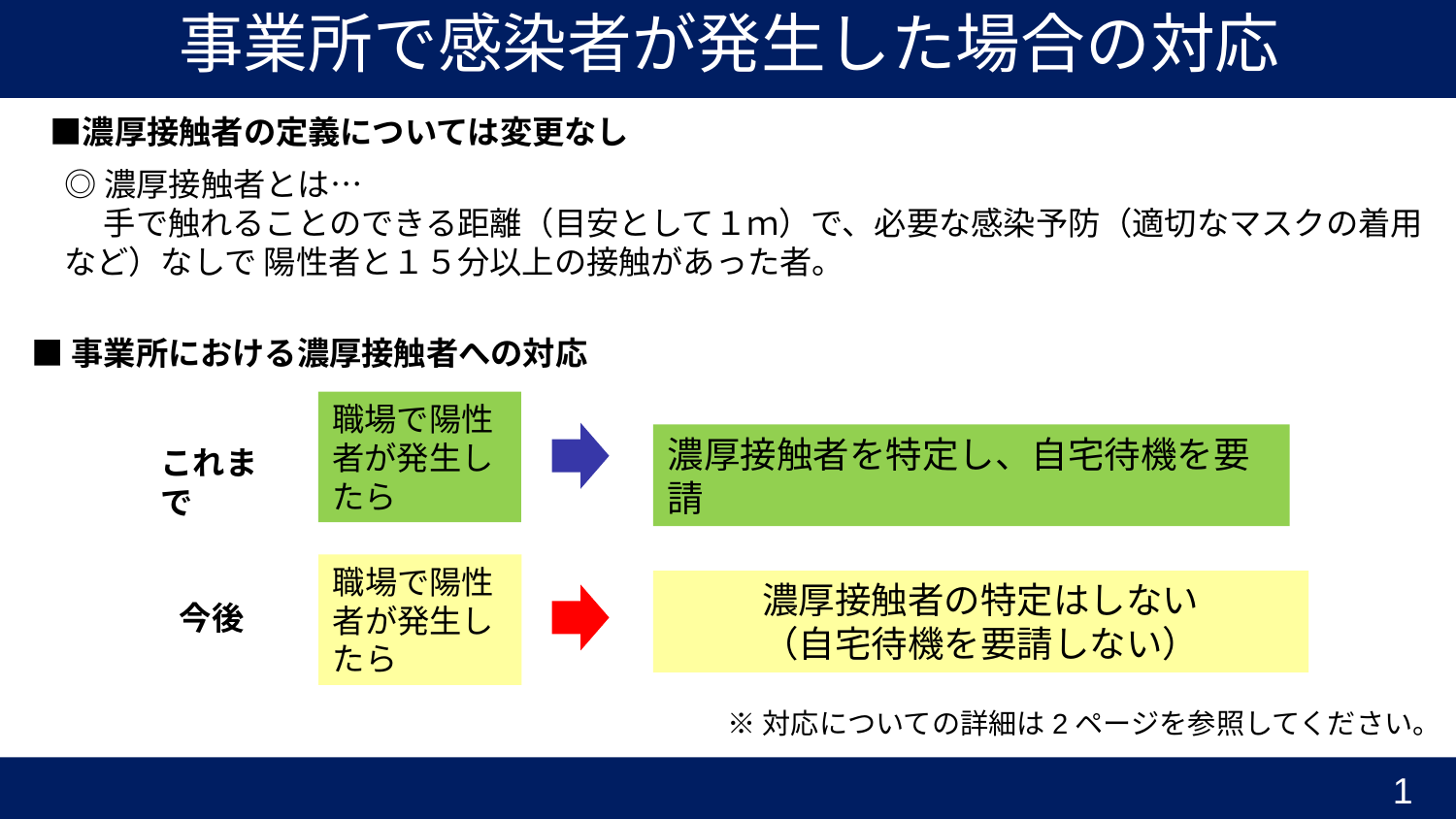

事業所で感染者が発生した場合の対応
　　■濃厚接触者の定義については変更なし
◎濃厚接触者とは…
　 手で触れることのできる距離（目安として１ｍ）で、必要な感染予防（適切なマスクの着用など）なしで 陽性者と１５分以上の接触があった者。
■事業所における濃厚接触者への対応
職場で陽性者が発生したら

濃厚接触者を特定し、自宅待機を要請
これまで
職場で陽性者が発生したら
濃厚接触者の特定はしない
（自宅待機を要請しない）

今後
※対応についての詳細は2ページを参照してください。

1